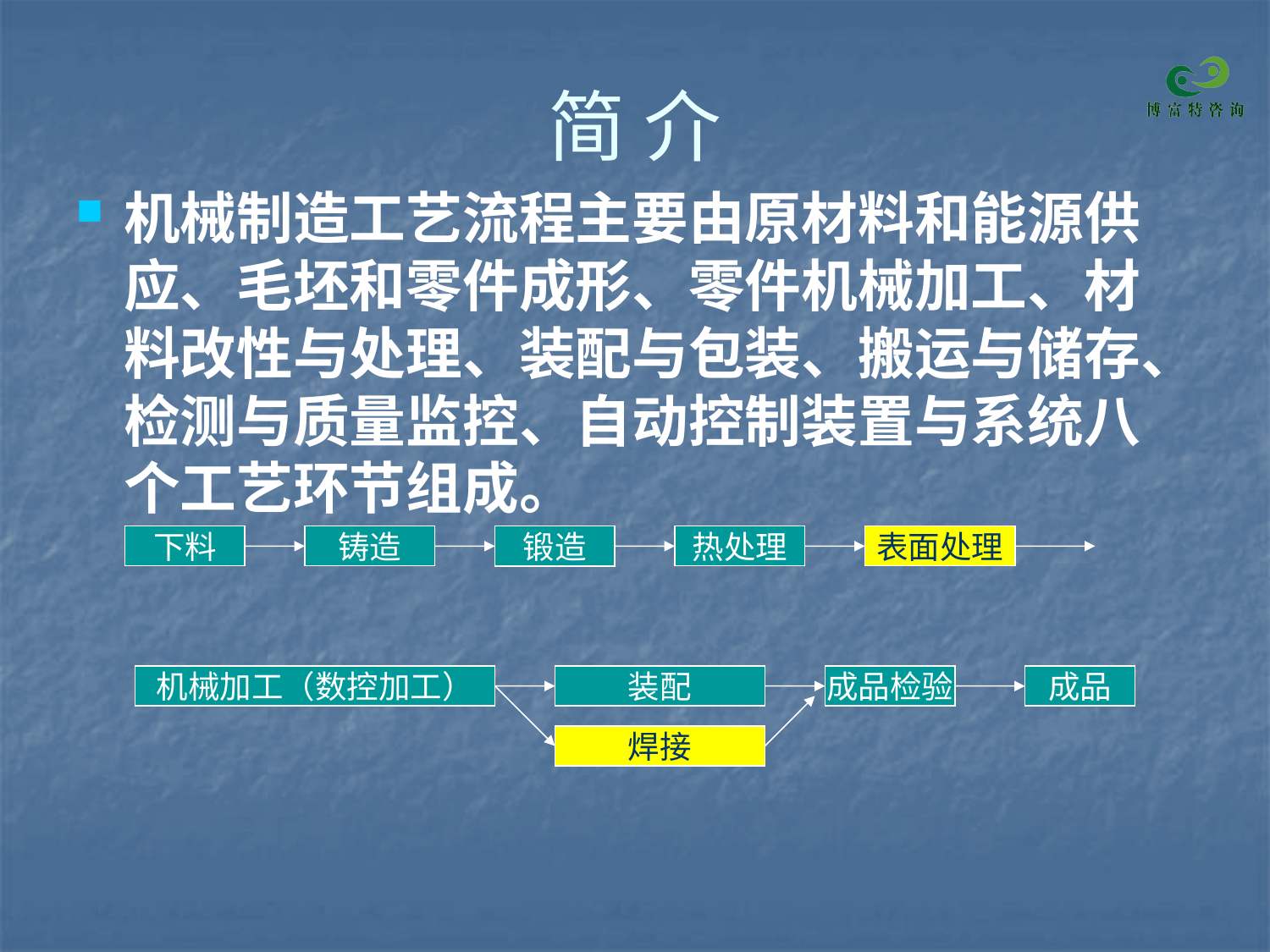

# 简 介
机械制造工艺流程主要由原材料和能源供应、毛坯和零件成形、零件机械加工、材料改性与处理、装配与包装、搬运与储存、检测与质量监控、自动控制装置与系统八个工艺环节组成。
下料
铸造
锻造
热处理
表面处理

机械加工（数控加工）
装配
成品检验
成品

焊接